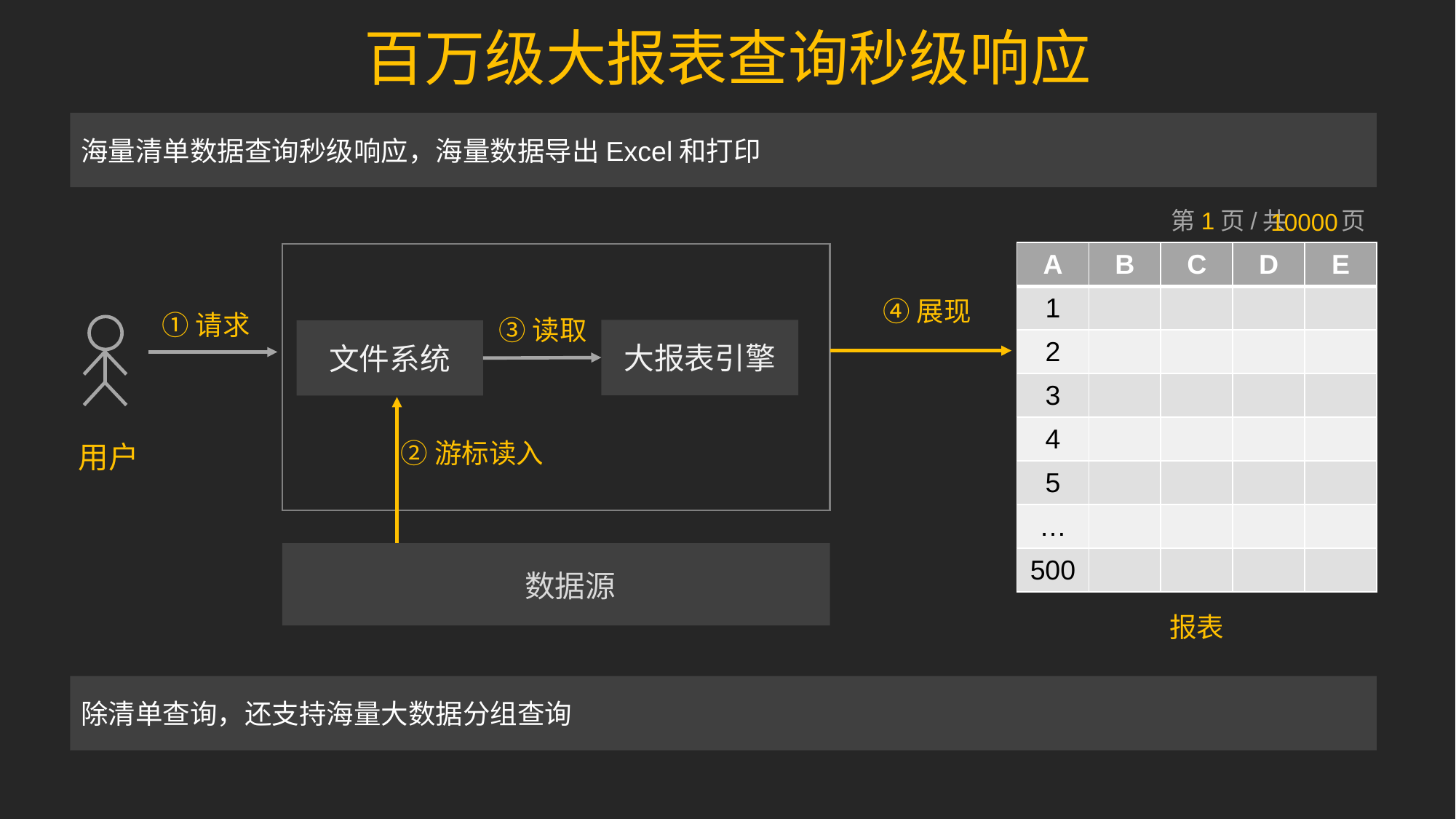

百万级大报表查询秒级响应
海量清单数据查询秒级响应，海量数据导出Excel和打印
第1页/共          页
10000
| A | B | C | D | E |
| --- | --- | --- | --- | --- |
| 1 |  |  |  |  |
| 2 |  |  |  |  |
| 3 |  |  |  |  |
| 4 |  |  |  |  |
| 5 |  |  |  |  |
| … |  |  |  |  |
| 500 |  |  |  |  |

④展现
①请求
③读取

大报表引擎
文件系统
②游标读入
用户

数据源
报表
除清单查询，还支持海量大数据分组查询